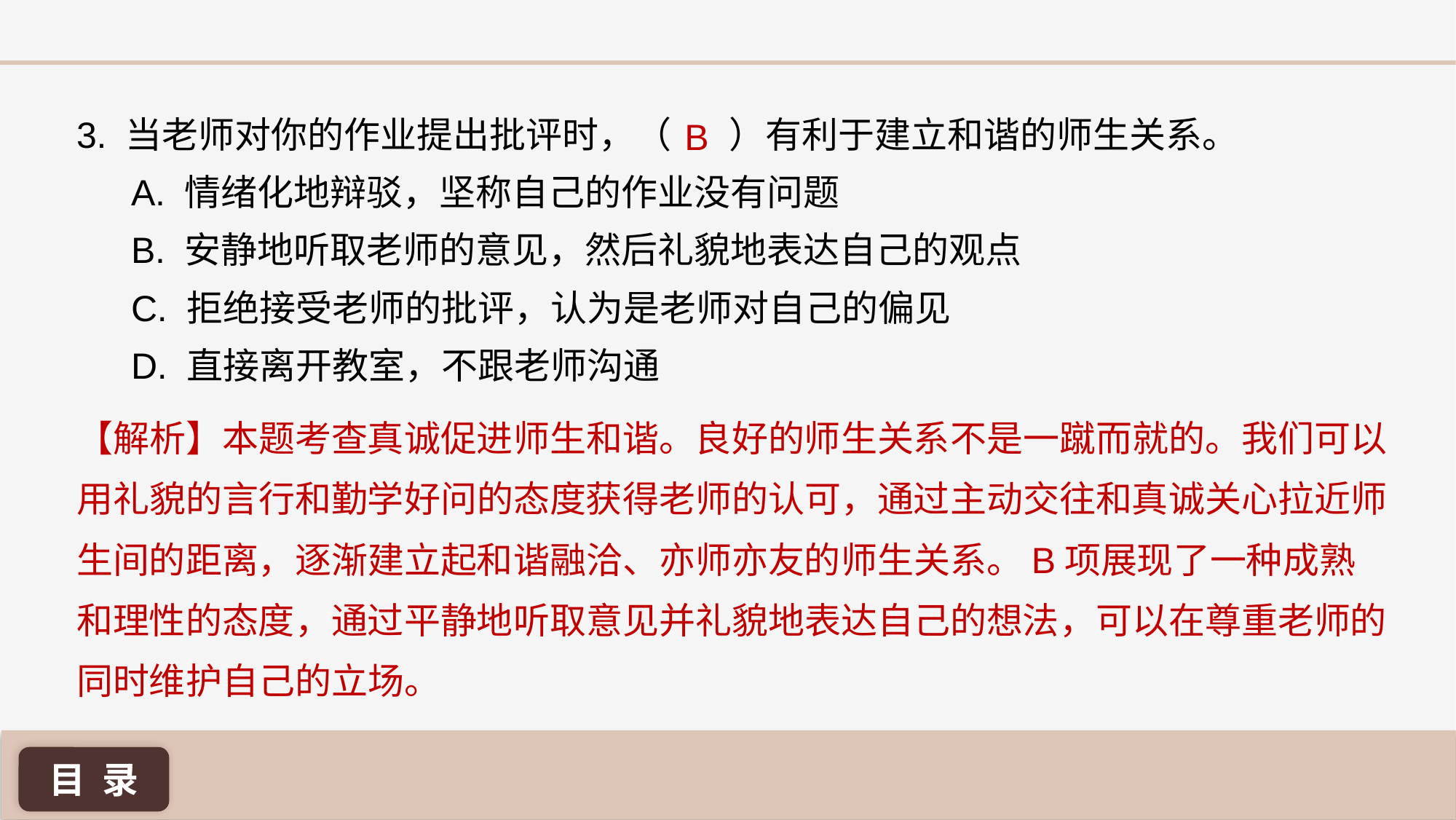

B
3. 当老师对你的作业提出批评时，（       ）有利于建立和谐的师生关系。
A. 情绪化地辩驳，坚称自己的作业没有问题
B. 安静地听取老师的意见，然后礼貌地表达自己的观点
C. 拒绝接受老师的批评，认为是老师对自己的偏见
D. 直接离开教室，不跟老师沟通
【解析】本题考查真诚促进师生和谐。良好的师生关系不是一蹴而就的。我们可以用礼貌的言行和勤学好问的态度获得老师的认可，通过主动交往和真诚关心拉近师生间的距离，逐渐建立起和谐融洽、亦师亦友的师生关系。B项展现了一种成熟和理性的态度，通过平静地听取意见并礼貌地表达自己的想法，可以在尊重老师的同时维护自己的立场。